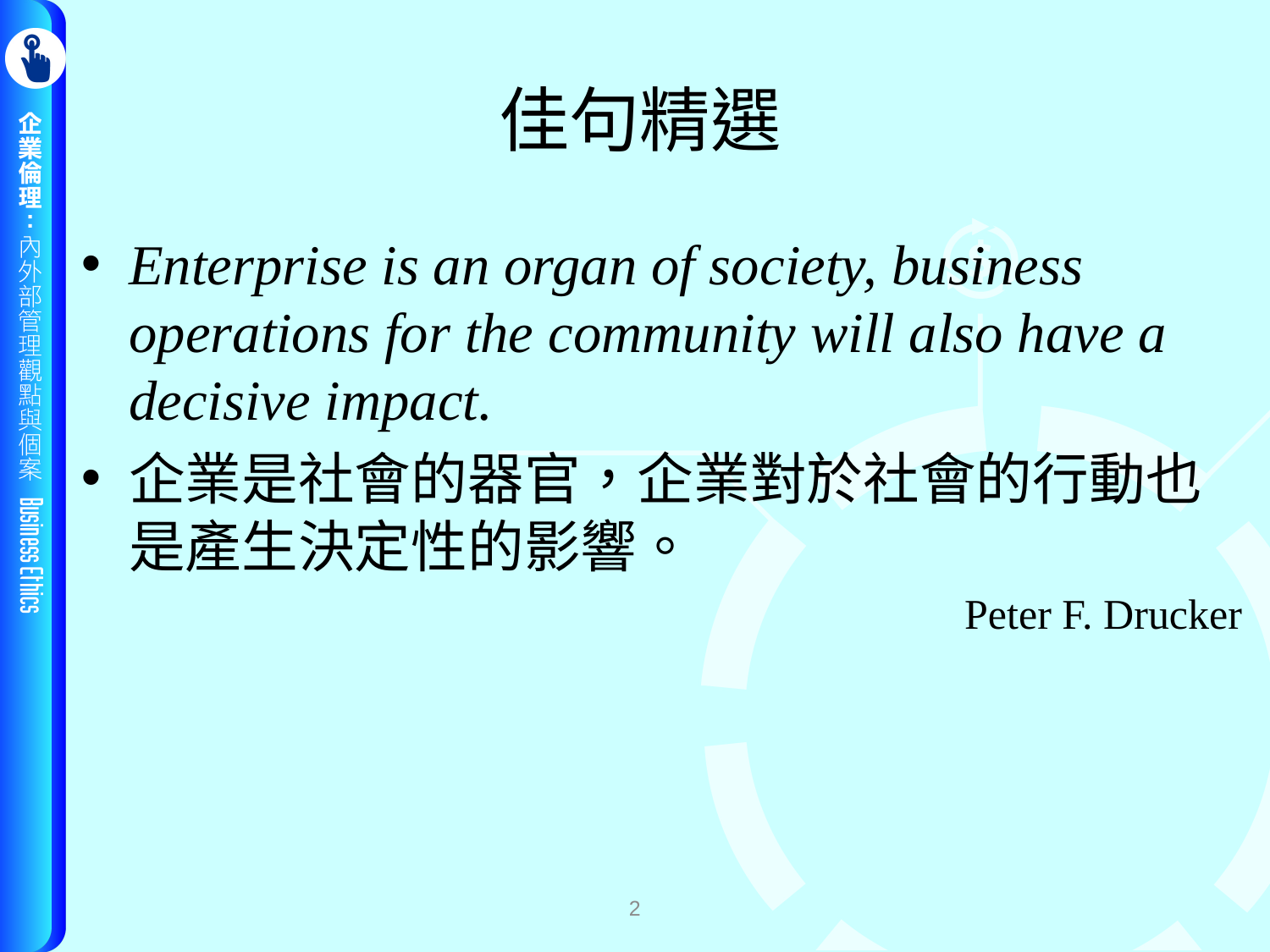

# 佳句精選
Enterprise is an organ of society, business operations for the community will also have a decisive impact.
企業是社會的器官，企業對於社會的行動也是產生決定性的影響。
Peter F. Drucker
2